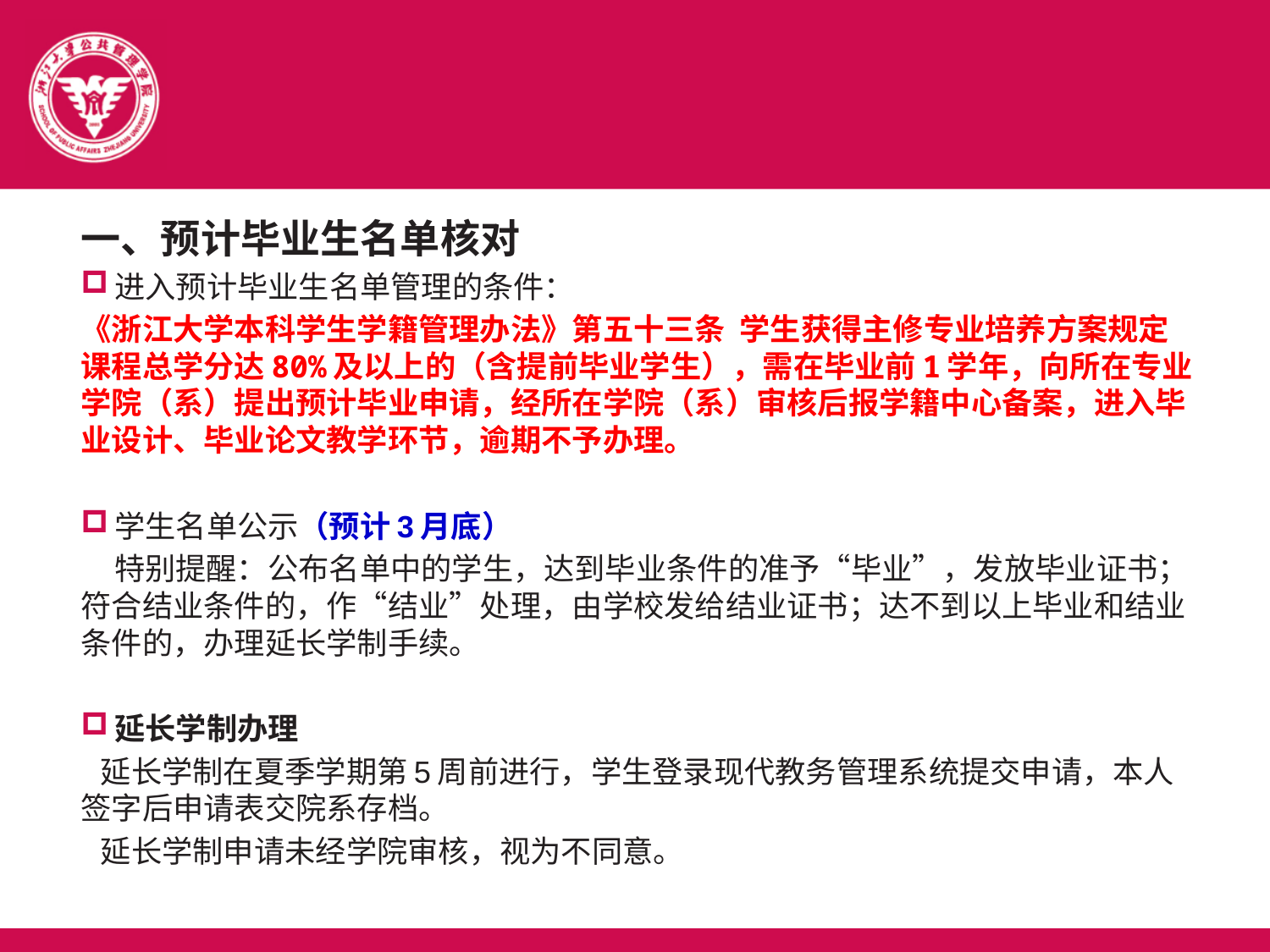

一、预计毕业生名单核对
进入预计毕业生名单管理的条件：
《浙江大学本科学生学籍管理办法》第五十三条  学生获得主修专业培养方案规定课程总学分达80%及以上的（含提前毕业学生），需在毕业前1学年，向所在专业学院（系）提出预计毕业申请，经所在学院（系）审核后报学籍中心备案，进入毕业设计、毕业论文教学环节，逾期不予办理。

学生名单公示（预计3月底）
    特别提醒：公布名单中的学生，达到毕业条件的准予“毕业”，发放毕业证书；符合结业条件的，作“结业”处理，由学校发给结业证书；达不到以上毕业和结业条件的，办理延长学制手续。

延长学制办理
  延长学制在夏季学期第5周前进行，学生登录现代教务管理系统提交申请，本人签字后申请表交院系存档。
  延长学制申请未经学院审核，视为不同意。